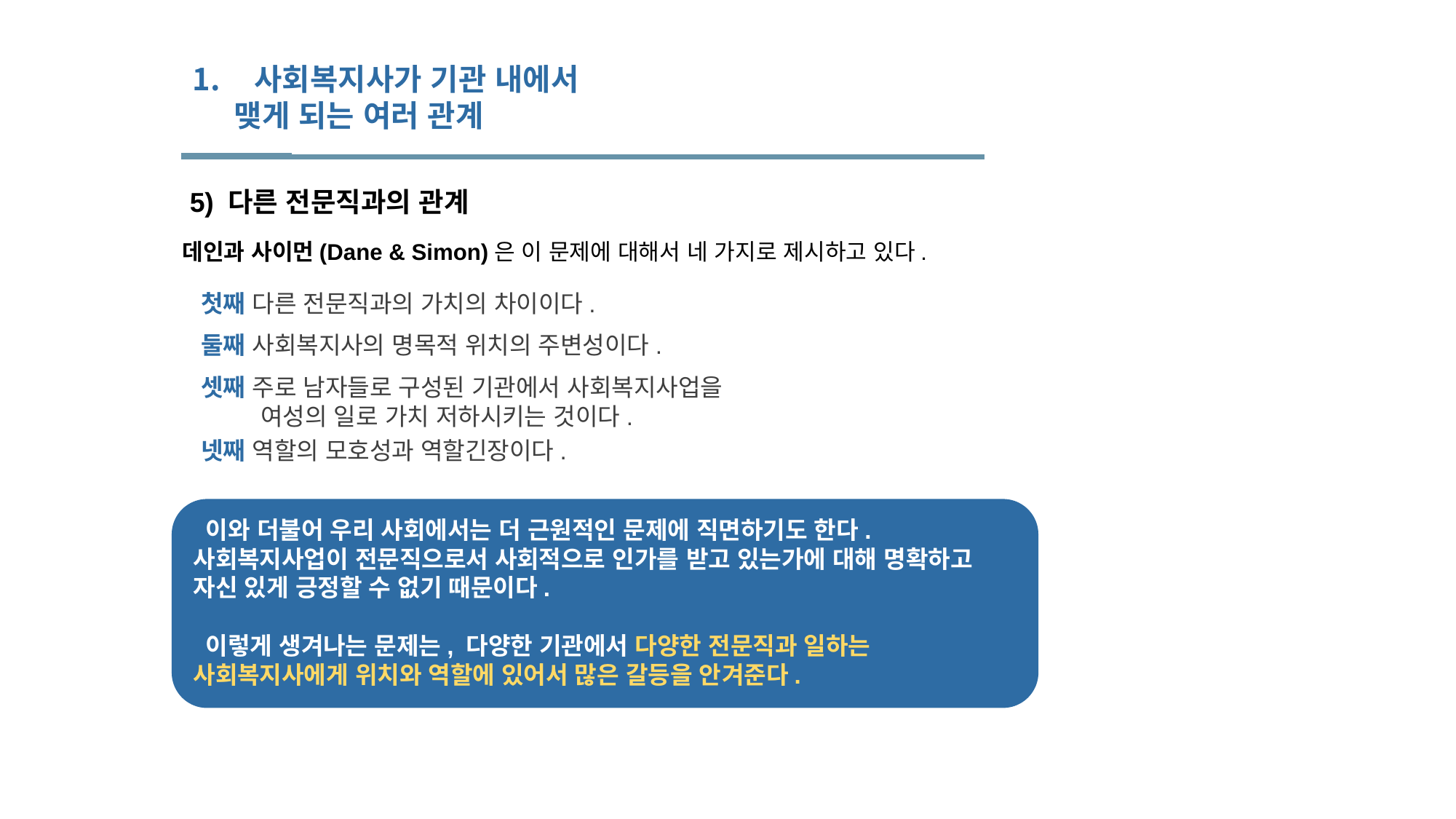

사회복지사가 기관 내에서
    맺게 되는 여러 관계

 5) 다른 전문직과의 관계

데인과 사이먼(Dane & Simon)은 이 문제에 대해서 네 가지로 제시하고 있다.

첫째 다른 전문직과의 가치의 차이이다.
둘째 사회복지사의 명목적 위치의 주변성이다.
셋째 주로 남자들로 구성된 기관에서 사회복지사업을
        여성의 일로 가치 저하시키는 것이다.
넷째 역할의 모호성과 역할긴장이다.

 이와 더불어 우리 사회에서는 더 근원적인 문제에 직면하기도 한다. 사회복지사업이 전문직으로서 사회적으로 인가를 받고 있는가에 대해 명확하고 자신 있게 긍정할 수 없기 때문이다.

 이렇게 생겨나는 문제는, 다양한 기관에서 다양한 전문직과 일하는 사회복지사에게 위치와 역할에 있어서 많은 갈등을 안겨준다.